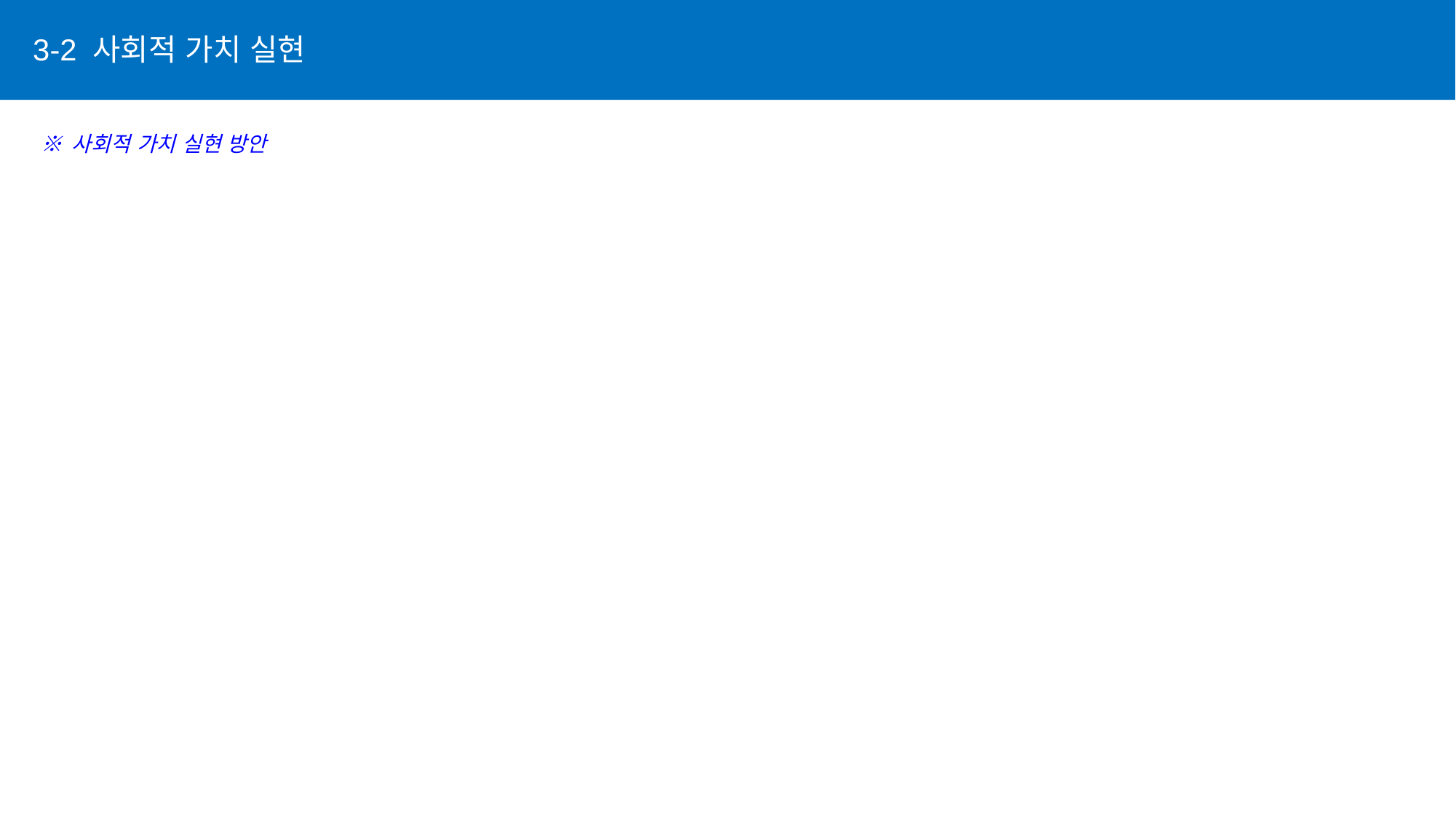

3-2 사회적 가치 실현
※ 사회적 가치 실현 방안